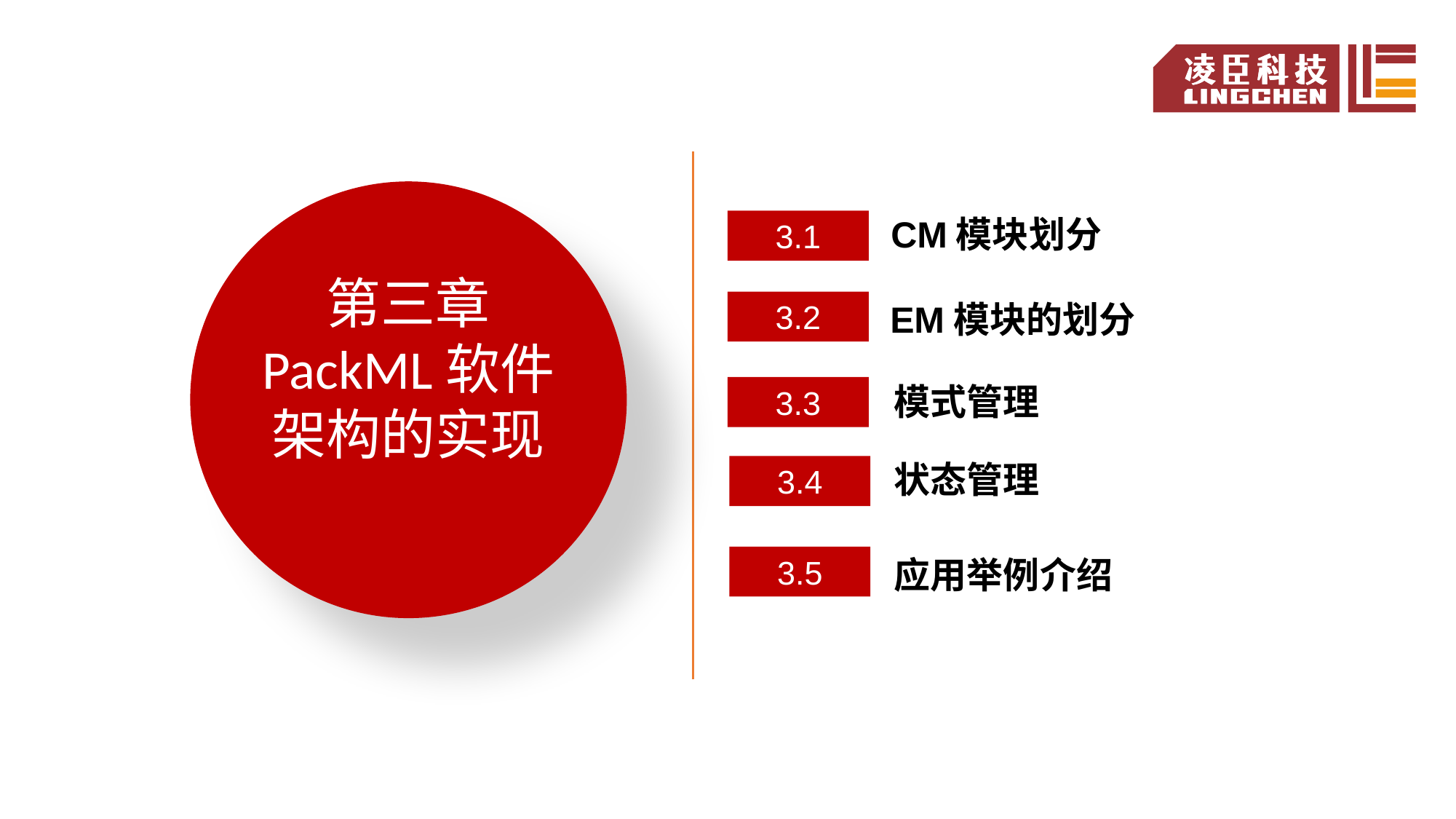

第三章
PackML软件架构的实现

CM模块划分
3.1
EM模块的划分
3.2
模式管理
3.3
状态管理
3.4
3.5
应用举例介绍